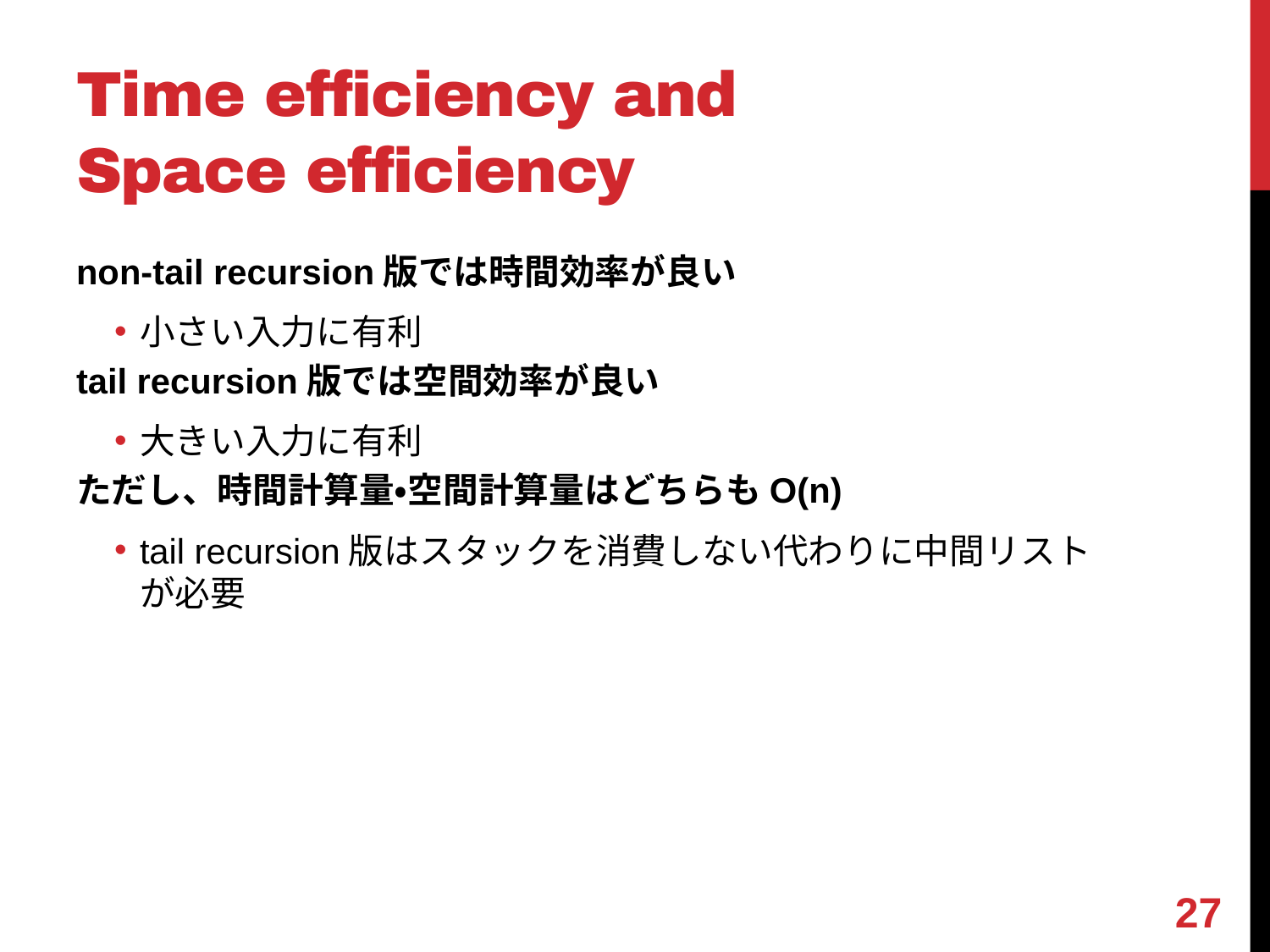

# Time efficiency and Space efficiency
non-tail recursion版では時間効率が良い
小さい入力に有利
tail recursion版では空間効率が良い
大きい入力に有利
ただし、時間計算量・空間計算量はどちらもO(n)
tail recursion版はスタックを消費しない代わりに中間リストが必要
27